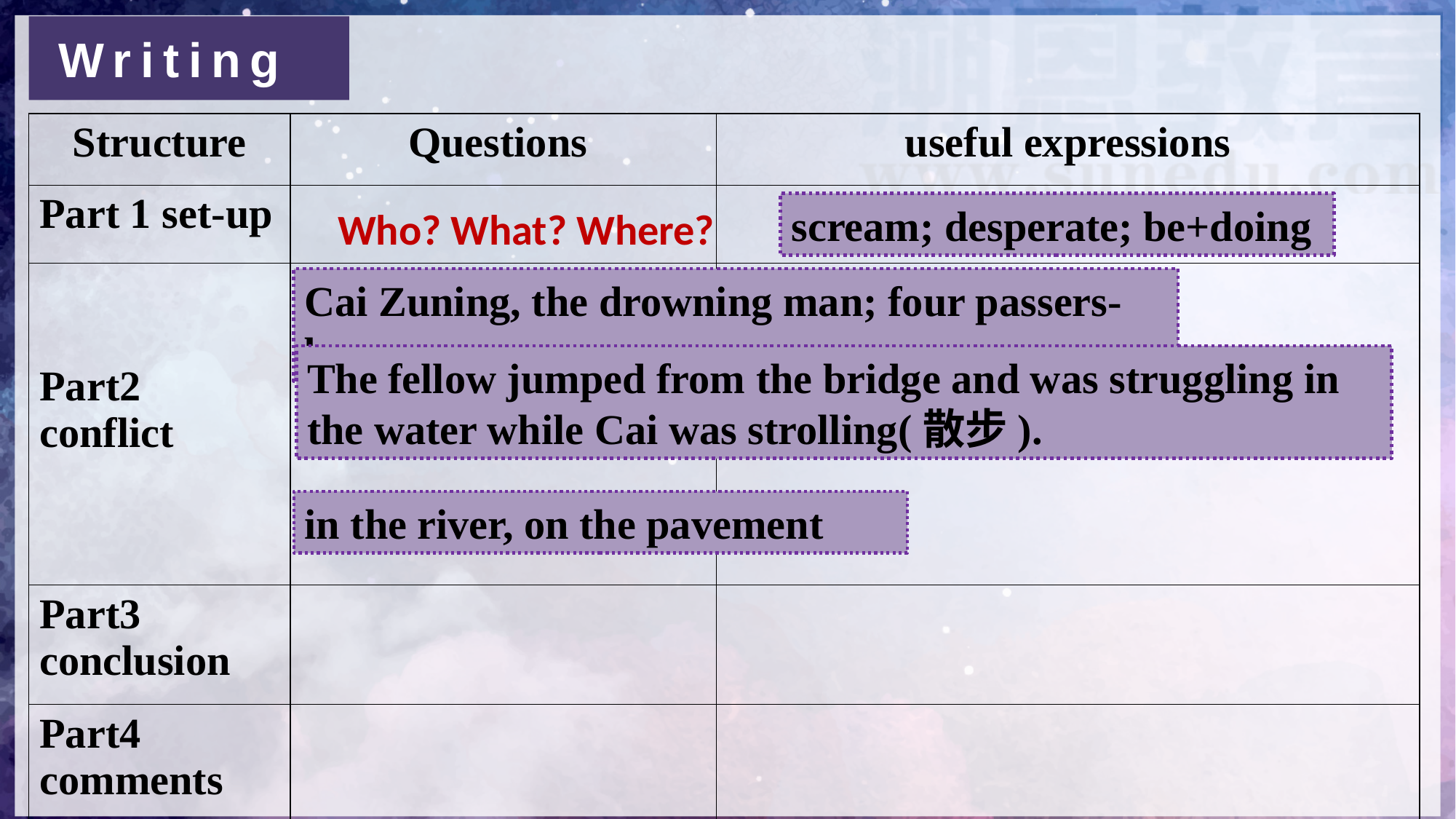

Writing
| Structure | Questions | useful expressions |
| --- | --- | --- |
| Part 1 set-up |  |  |
| Part2 conflict |  |  |
| Part3 conclusion |  |  |
| Part4 comments |  |  |
scream; desperate; be+doing
Who? What? Where?
Cai Zuning, the drowning man; four passers-by
The fellow jumped from the bridge and was struggling in the water while Cai was strolling(散步).
in the river, on the pavement